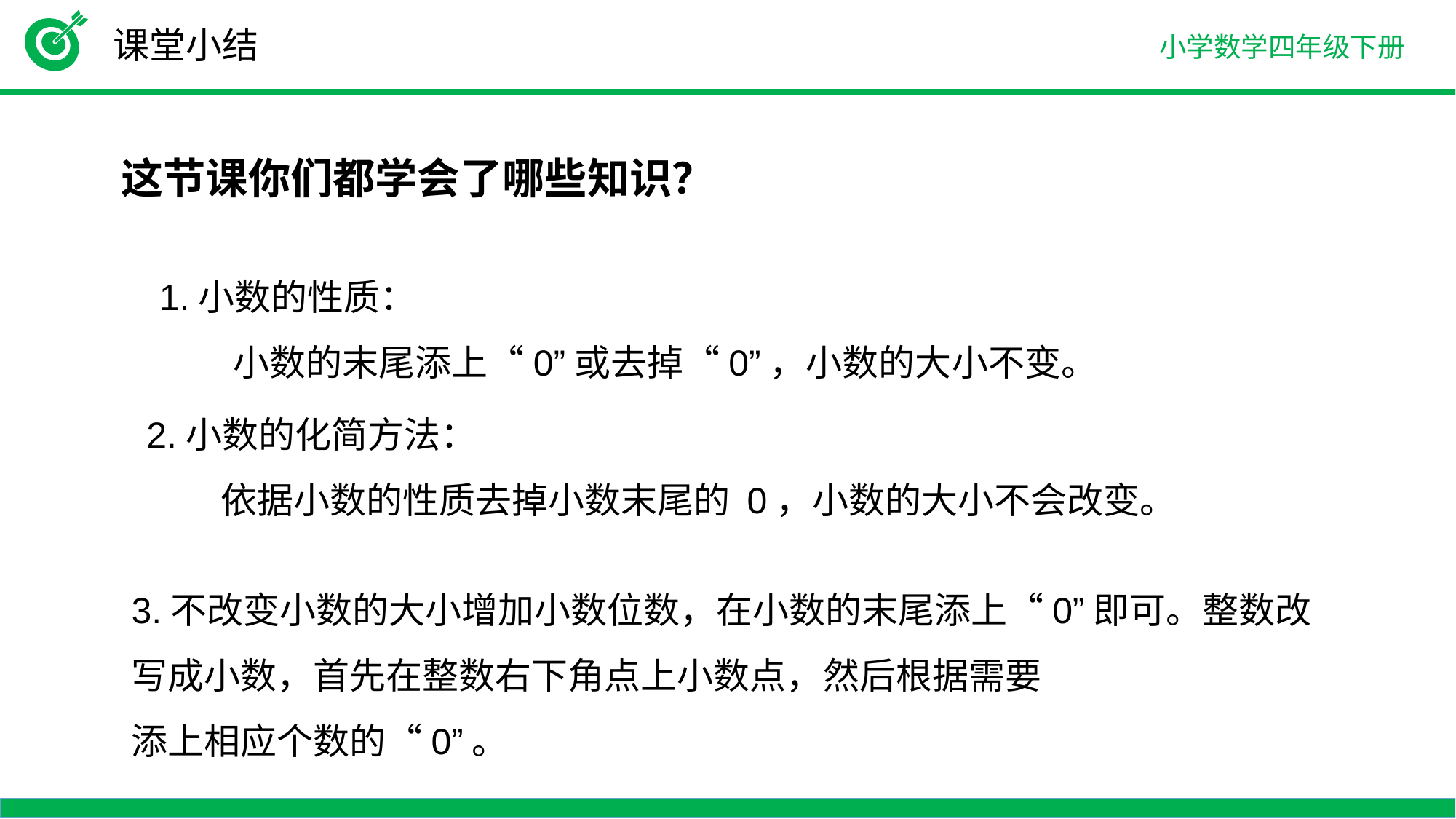

课堂小结
这节课你们都学会了哪些知识？
1.小数的性质：
        小数的末尾添上“0”或去掉“0”，小数的大小不变。
2.小数的化简方法：
        依据小数的性质去掉小数末尾的 0，小数的大小不会改变。
3.不改变小数的大小增加小数位数，在小数的末尾添上“0”即可。整数改写成小数，首先在整数右下角点上小数点，然后根据需要
添上相应个数的“0”。